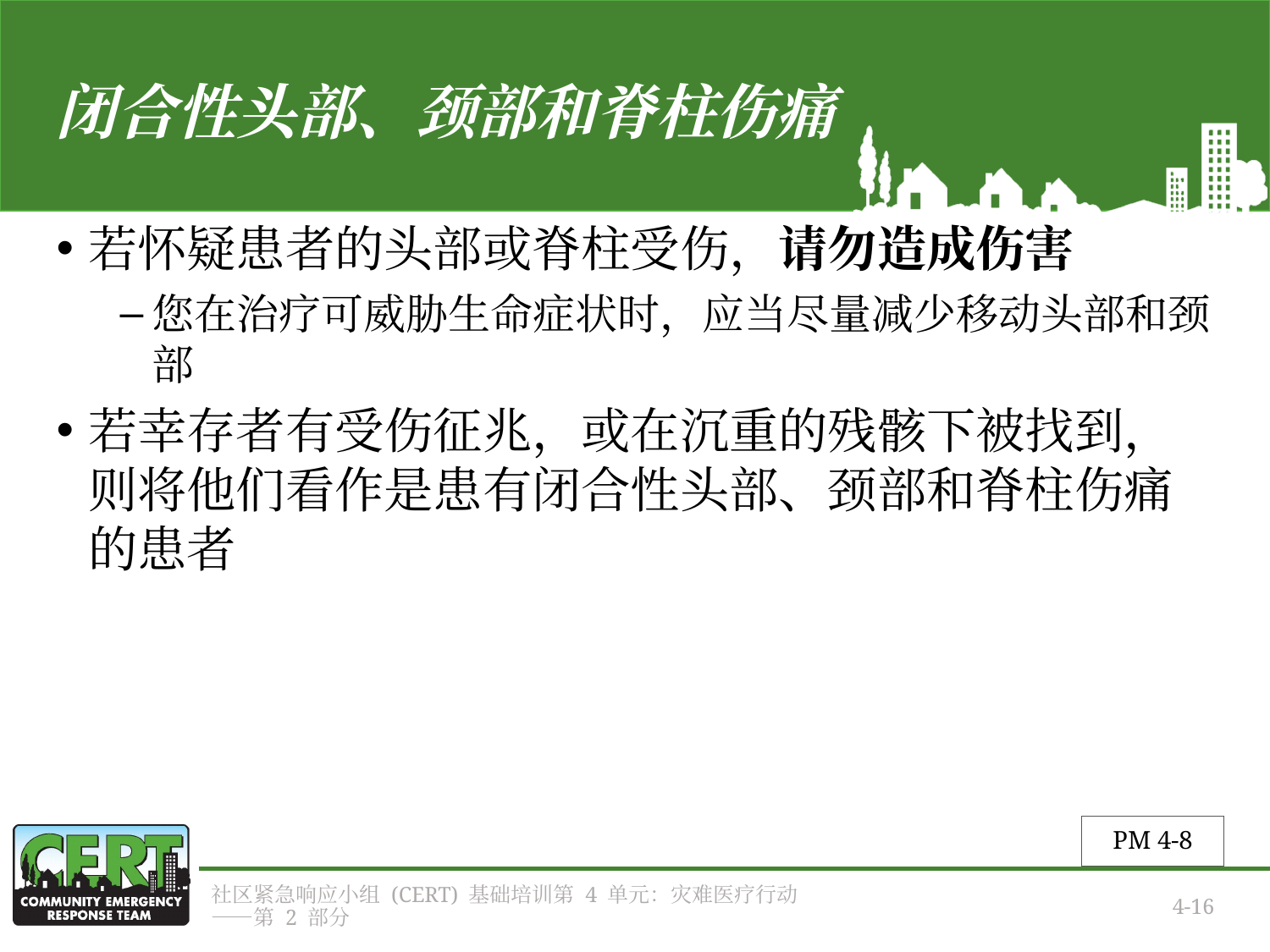

# 闭合性头部、颈部和脊柱伤痛
若怀疑患者的头部或脊柱受伤，请勿造成伤害
您在治疗可威胁生命症状时，应当尽量减少移动头部和颈部
若幸存者有受伤征兆，或在沉重的残骸下被找到，则将他们看作是患有闭合性头部、颈部和脊柱伤痛的患者
PM 4-8
社区紧急响应小组 (CERT) 基础培训第 4 单元：灾难医疗行动——第 2 部分
4-16